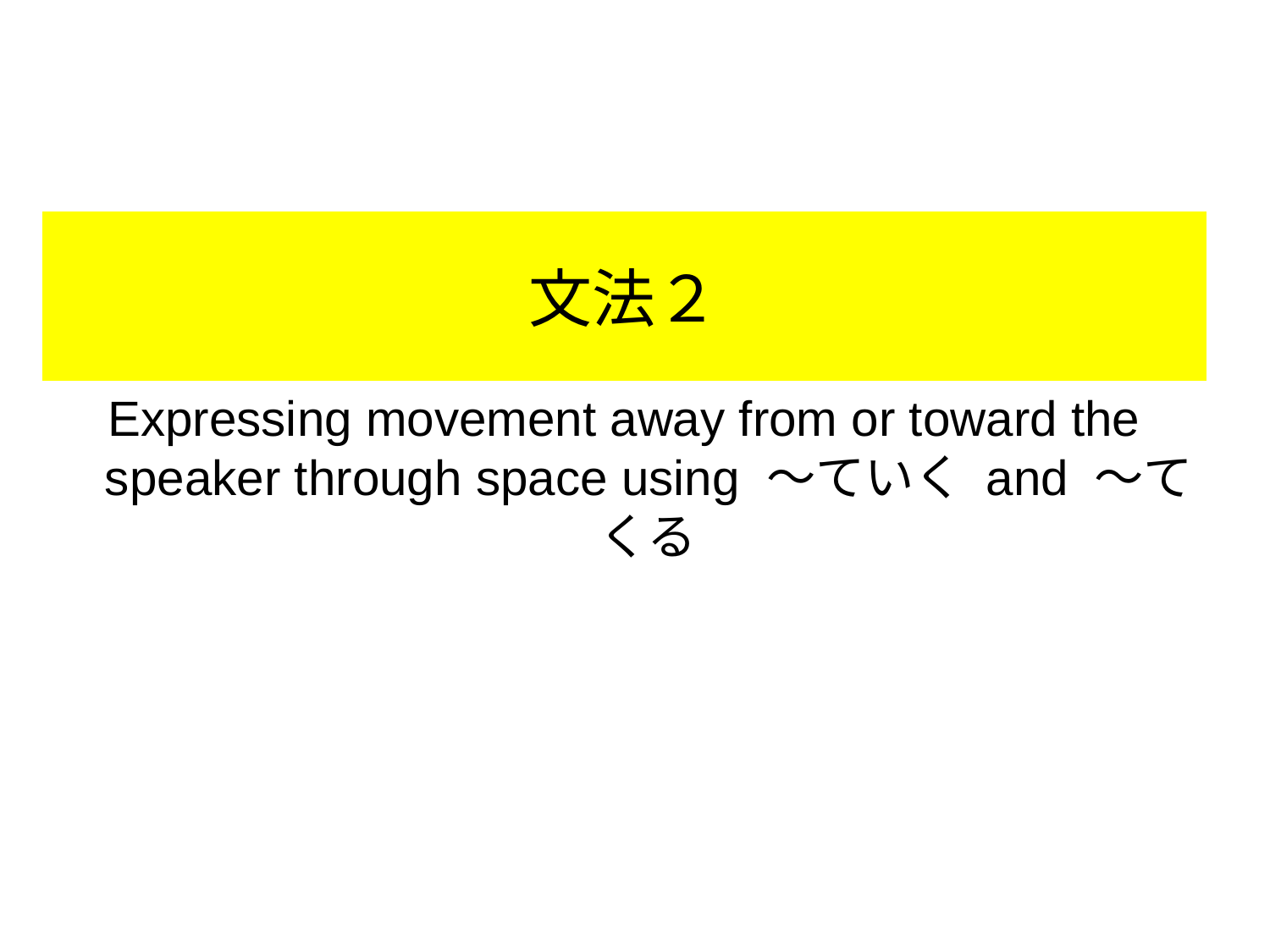

# 文法２
Expressing movement away from or toward the speaker through space using 〜ていく and 〜てくる